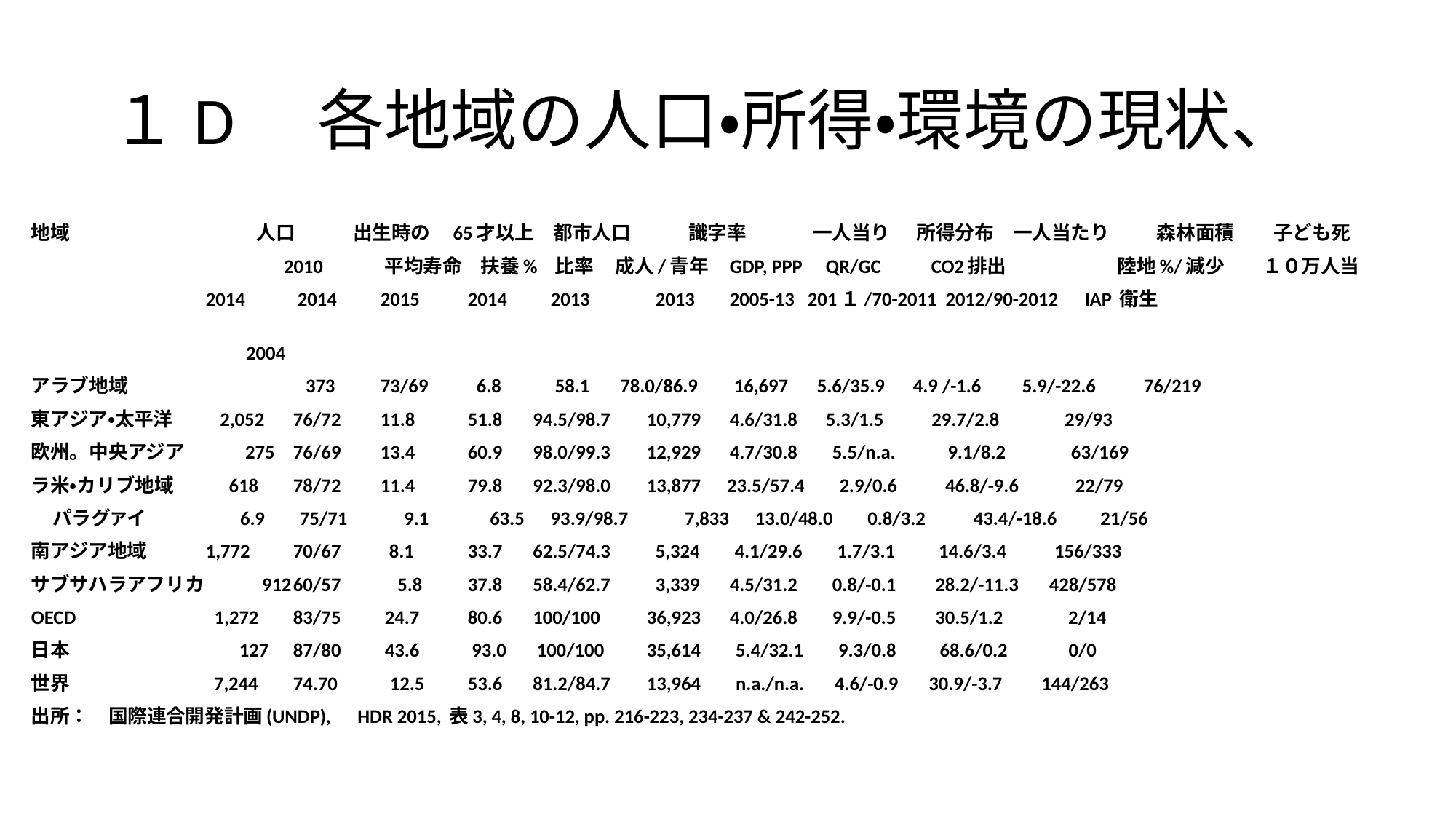

# １D　各地域の人口・所得・環境の現状、
地域　　　　　　　　　   人口　　　出生時の　65才以上　都市人口　　　識字率  　　　一人当り      所得分布　一人当たり　　  森林面積         子ども死
　　　　　　　　　    　　　2010　　　平均寿命　扶養%	比率     成人/青年	GDP, PPP	  QR/GC　　 CO2排出	　　陸地%/減少　　１０万人当
	  	2014	 2014	2015	2014          2013	   2013	2005-13   201１/70-2011  2012/90-2012　IAP 衛生
　　　　　　　　　　　　　　　　　　　　　　　　　　　　　　　　　　　　　　　　　　　　　　　　　　　　　　　　　　　　　　　　　　　　　　　　　　　　　　　             　2004
アラブ地域	  	  373	73/69	  6.8	58.1       78.0/86.9 	 16,697	5.6/35.9	  4.9 /-1.6	       5.9/-22.6           76/219
東アジア・太平洋          2,052	76/72	11.8	51.8       94.5/98.7	 10,779	4.6/31.8	  5.3/1.5           29.7/2.8               29/93
欧州。中央アジア             275	76/69	13.4	60.9       98.0/99.3	 12,929	4.7/30.8        5.5/n.a.            9.1/8.2               63/169
ラ米・カリブ地域	　618	78/72	11.4	79.8       92.3/98.0	 13,877      23.5/57.4        2.9/0.6           46.8/-9.6             22/79
    パラグアイ　　	       6.9        75/71             9.1              63.5      93.9/98.7             7,833      13.0/48.0        0.8/3.2           43.4/-18.6          21/56
南アジア地域	1,772	70/67	  8.1	33.7       62.5/74.3	   5,324        4.1/29.6        1.7/3.1          14.6/3.4           156/333
サブサハラアフリカ　        912	60/57             5.8	37.8       58.4/62.7	   3,339	4.5/31.2        0.8/-0.1         28.2/-11.3       428/578
OECD	                      1,272 	83/75	 24.7	80.6       100/100	 36,923	4.0/26.8        9.9/-0.5         30.5/1.2               2/14
日本                                      127	87/80	 43.6            93.0       100/100	 35,614        5.4/32.1        9.3/0.8          68.6/0.2              0/0
世界		 7,244	74.70            12.5	53.6       81.2/84.7	 13,964        n.a./n.a. 	    4.6/-0.9       30.9/-3.7         144/263
出所：　国際連合開発計画(UNDP),　HDR 2015, 表3, 4, 8, 10-12, pp. 216-223, 234-237 & 242-252.